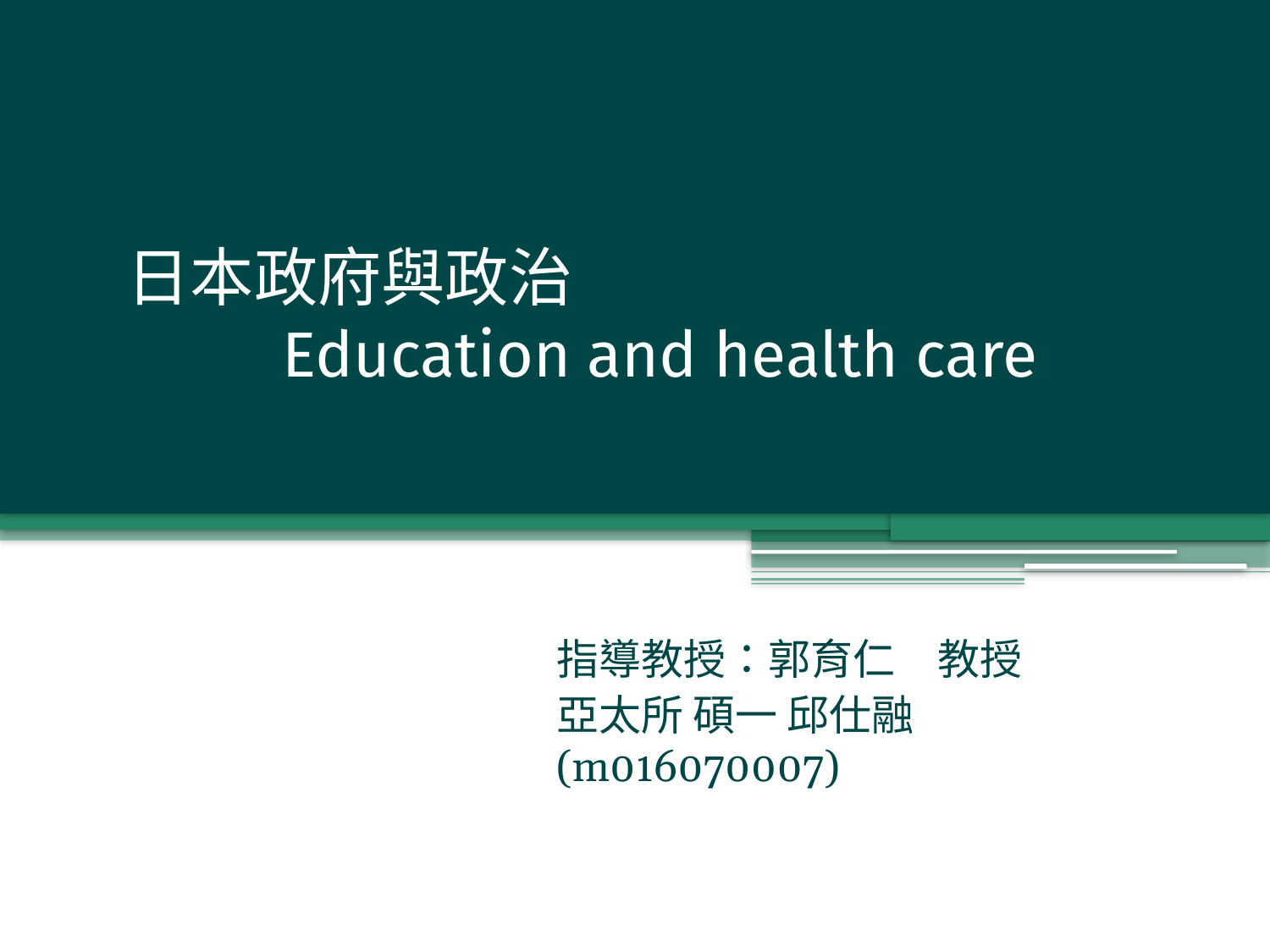

# 日本政府與政治 Education and health care
指導教授：郭育仁　教授
亞太所 碩一 邱仕融 (m016070007)